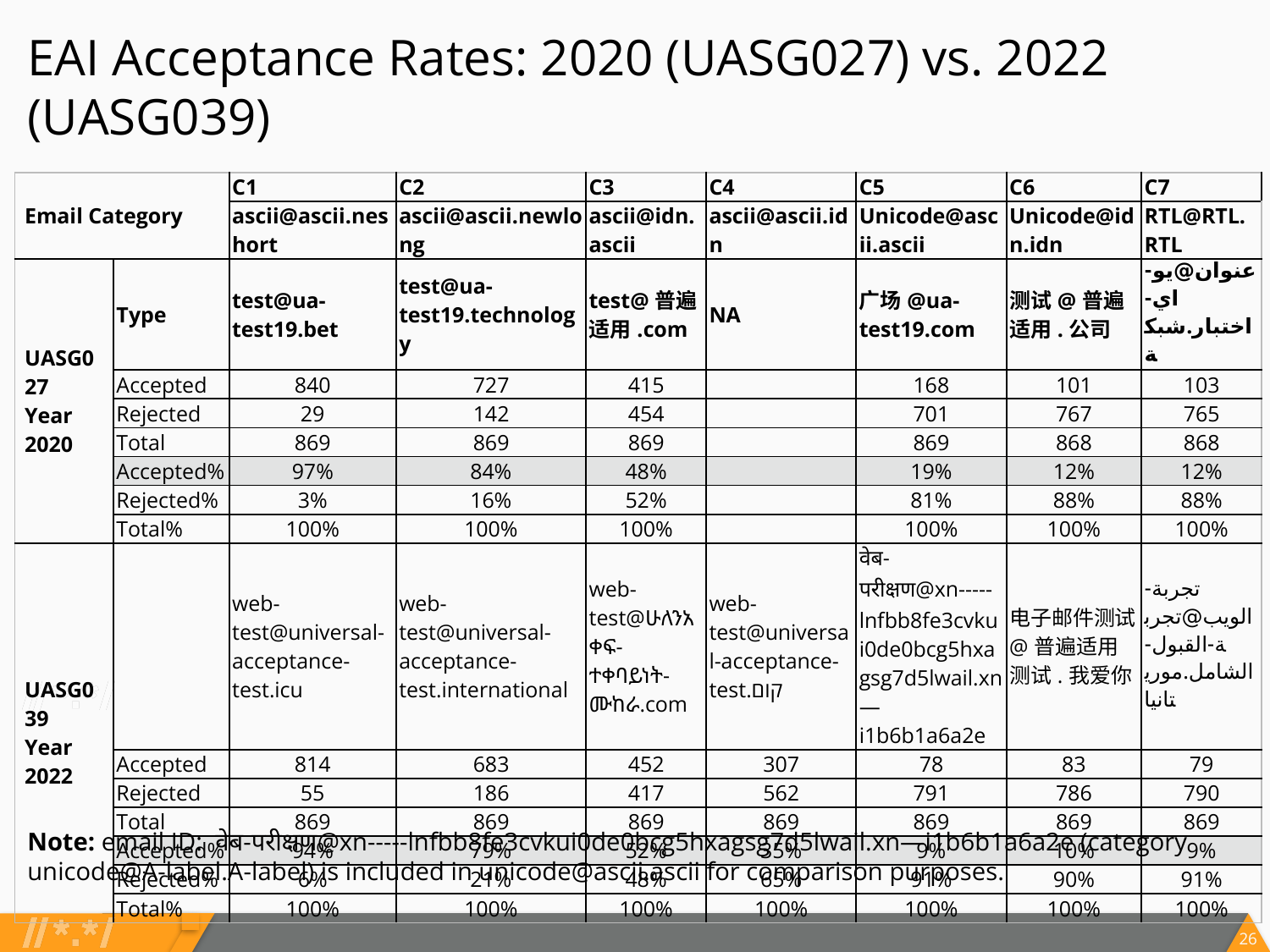

EAI Acceptance Rates: 2020 (UASG027) vs. 2022 (UASG039)
| Email Category |  | C1 | C2 | C3 | C4 | C5 | C6 | C7 |
| --- | --- | --- | --- | --- | --- | --- | --- | --- |
|  |  | ascii@ascii.neshort | ascii@ascii.newlong | ascii@idn.ascii | ascii@ascii.idn | Unicode@ascii.ascii | Unicode@idn.idn | RTL@RTL.RTL |
| UASG027 Year 2020 | Type | test@ua-test19.bet | test@ua-test19.technology | test@普遍适用.com | NA | 广场@ua-test19.com | 测试@普遍适用.公司 | عنوان@يو-اي-اختبار.شبكة |
|  | Accepted | 840 | 727 | 415 |  | 168 | 101 | 103 |
|  | Rejected | 29 | 142 | 454 |  | 701 | 767 | 765 |
|  | Total | 869 | 869 | 869 |  | 869 | 868 | 868 |
|  | Accepted% | 97% | 84% | 48% |  | 19% | 12% | 12% |
|  | Rejected% | 3% | 16% | 52% |  | 81% | 88% | 88% |
|  | Total% | 100% | 100% | 100% |  | 100% | 100% | 100% |
| UASG039 Year 2022 |  | web-test@universal-acceptance-test.icu | web-test@universal-acceptance-test.international | web-test@ሁለንአቀፍ-ተቀባይነት-ሙከራ.com | web-test@universal-acceptance-test.קום | वेब-परीक्षण@xn-----lnfbb8fe3cvkui0de0bcg5hxagsg7d5lwail.xn—i1b6b1a6a2e | 电子邮件测试@普遍适用测试.我爱你 | تجربة-الويب@تجربة-القبول-الشامل.موريتانيا |
|  | Accepted | 814 | 683 | 452 | 307 | 78 | 83 | 79 |
|  | Rejected | 55 | 186 | 417 | 562 | 791 | 786 | 790 |
|  | Total | 869 | 869 | 869 | 869 | 869 | 869 | 869 |
|  | Accepted% | 94% | 79% | 52% | 35% | 9% | 10% | 9% |
|  | Rejected% | 6% | 21% | 48% | 65% | 91% | 90% | 91% |
|  | Total% | 100% | 100% | 100% | 100% | 100% | 100% | 100% |
Note: email ID:  वेब-परीक्षण@xn-----lnfbb8fe3cvkui0de0bcg5hxagsg7d5lwail.xn—i1b6b1a6a2e (category unicode@A-label.A-label) is included in unicode@ascii.ascii for comparison purposes.